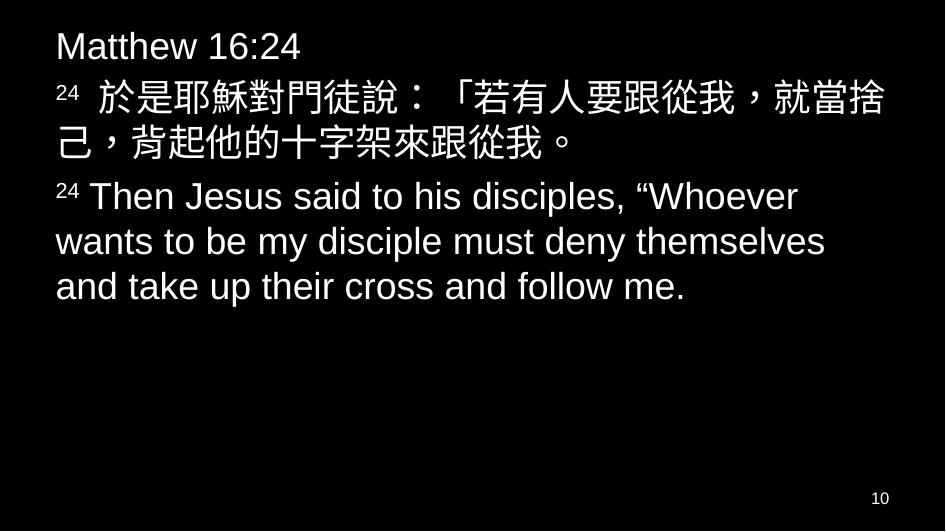

Matthew 16:24
24 於是耶穌對門徒說：「若有人要跟從我，就當捨己，背起他的十字架來跟從我。
24 Then Jesus said to his disciples, “Whoever wants to be my disciple must deny themselves and take up their cross and follow me.
10